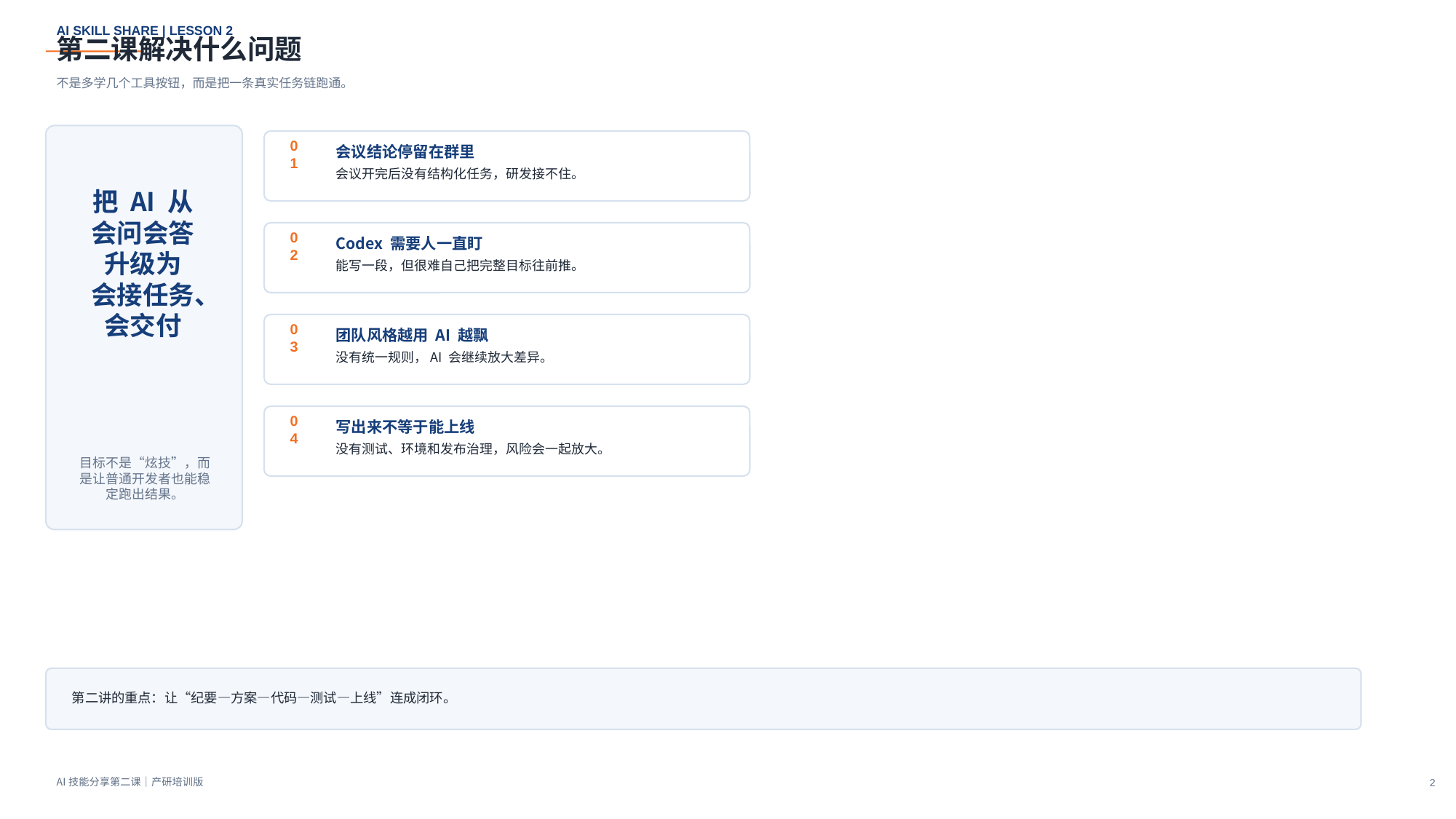

第二课解决什么问题
不是多学几个工具按钮，而是把一条真实任务链跑通。

会议结论停留在群里
01
会议开完后没有结构化任务，研发接不住。
把 AI 从
会问会答
升级为
会接任务、会交付

Codex 需要人一直盯
02
能写一段，但很难自己把完整目标往前推。

团队风格越用 AI 越飘
03
没有统一规则，AI 会继续放大差异。

写出来不等于能上线
04
没有测试、环境和发布治理，风险会一起放大。
目标不是“炫技”，而是让普通开发者也能稳定跑出结果。

第二讲的重点：让“纪要—方案—代码—测试—上线”连成闭环。
2